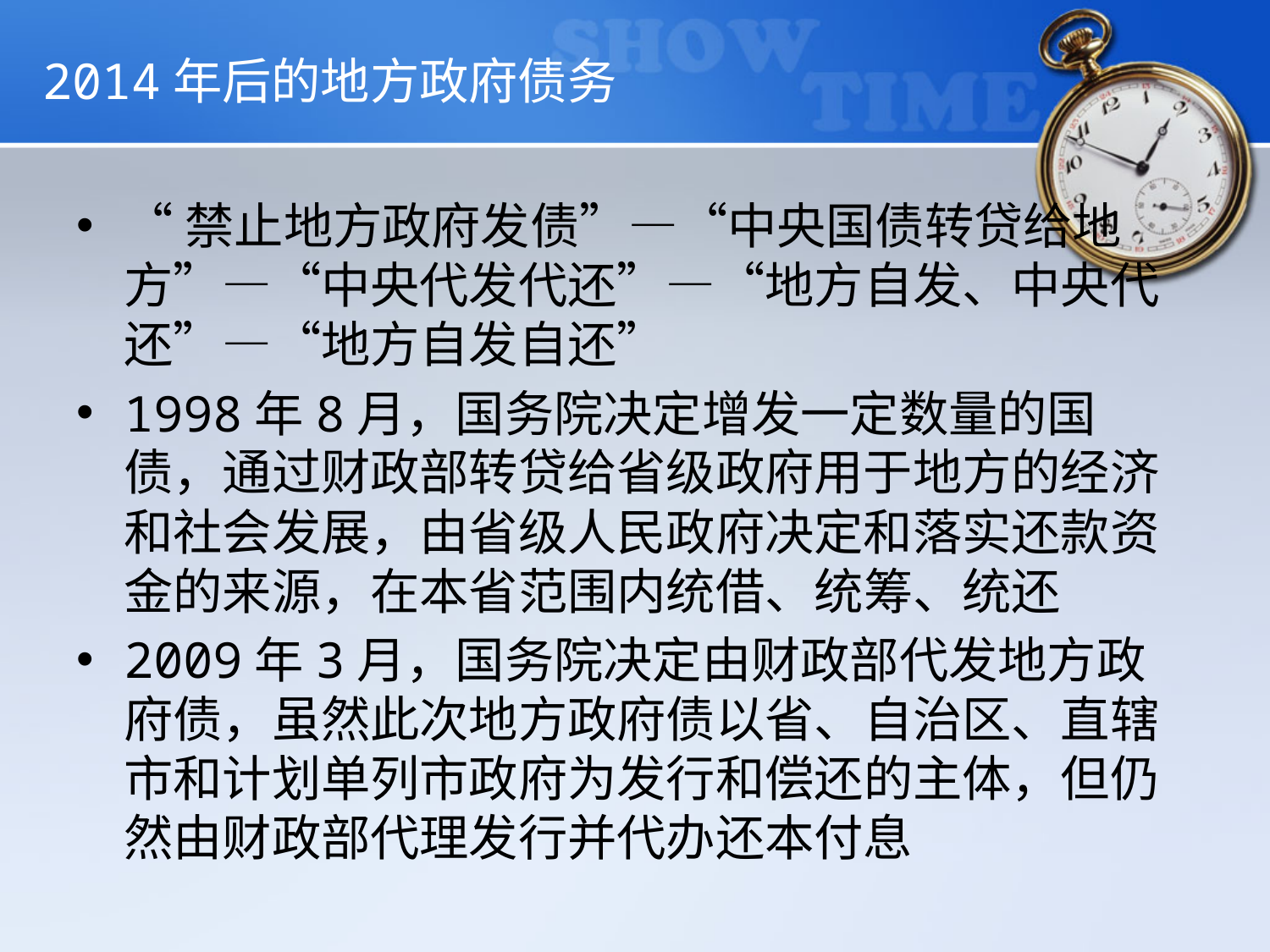

# 2014年后的地方政府债务
“禁止地方政府发债”—“中央国债转贷给地方”—“中央代发代还”—“地方自发、中央代还”—“地方自发自还”
1998年8月，国务院决定增发一定数量的国债，通过财政部转贷给省级政府用于地方的经济和社会发展，由省级人民政府决定和落实还款资金的来源，在本省范围内统借、统筹、统还
2009年3月，国务院决定由财政部代发地方政府债，虽然此次地方政府债以省、自治区、直辖市和计划单列市政府为发行和偿还的主体，但仍然由财政部代理发行并代办还本付息